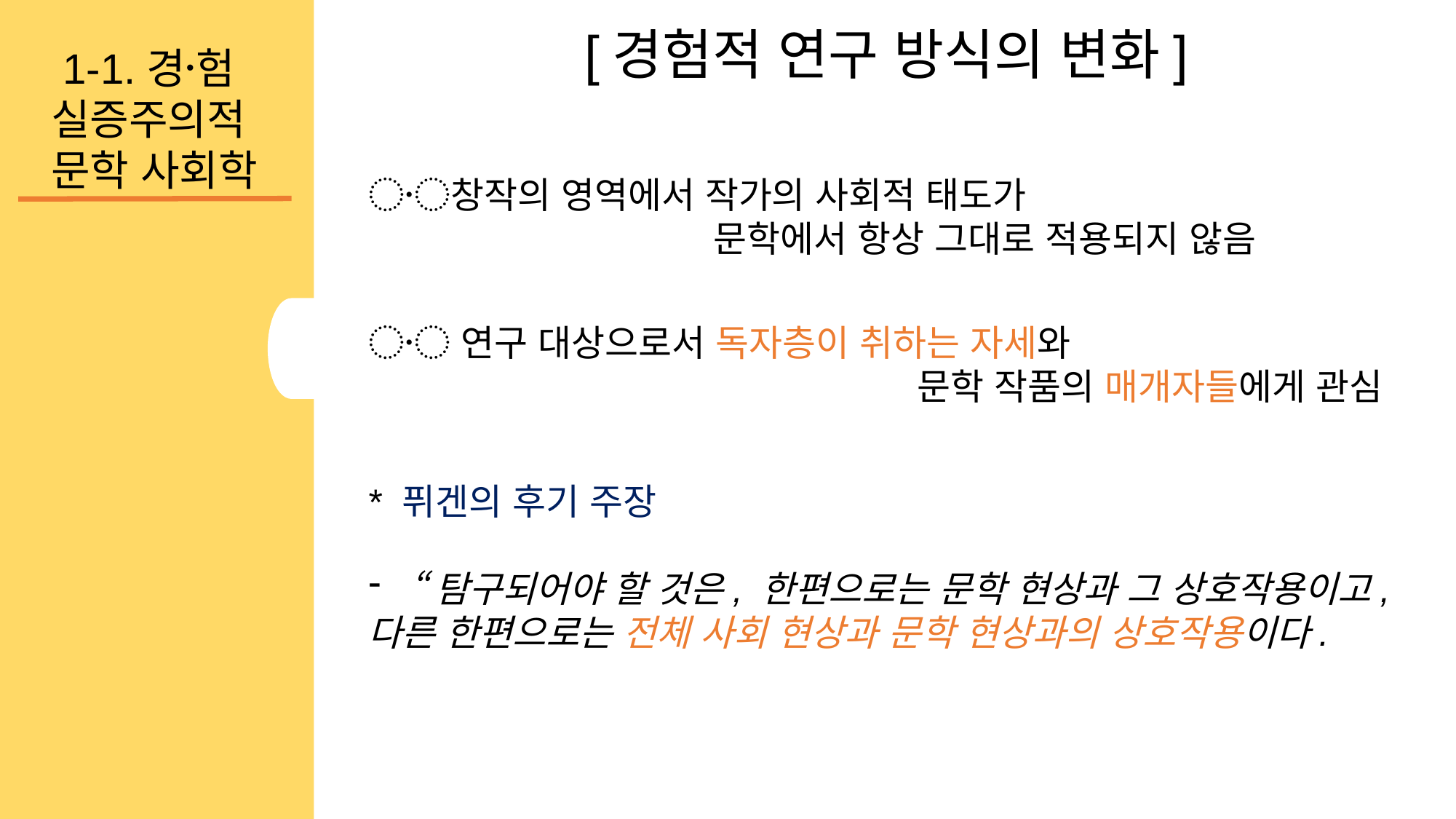

[경험적 연구 방식의 변화]
 1-1.경험〮
실증주의적
문학 사회학
〮창작의 영역에서 작가의 사회적 태도가
                                 문학에서 항상 그대로 적용되지 않음

〮 연구 대상으로서 독자층이 취하는 자세와
                                                     문학 작품의 매개자들에게 관심

* 퓌겐의 후기 주장

“탐구되어야 할 것은, 한편으로는 문학 현상과 그 상호작용이고,
다른 한편으로는 전체 사회 현상과 문학 현상과의 상호작용이다.